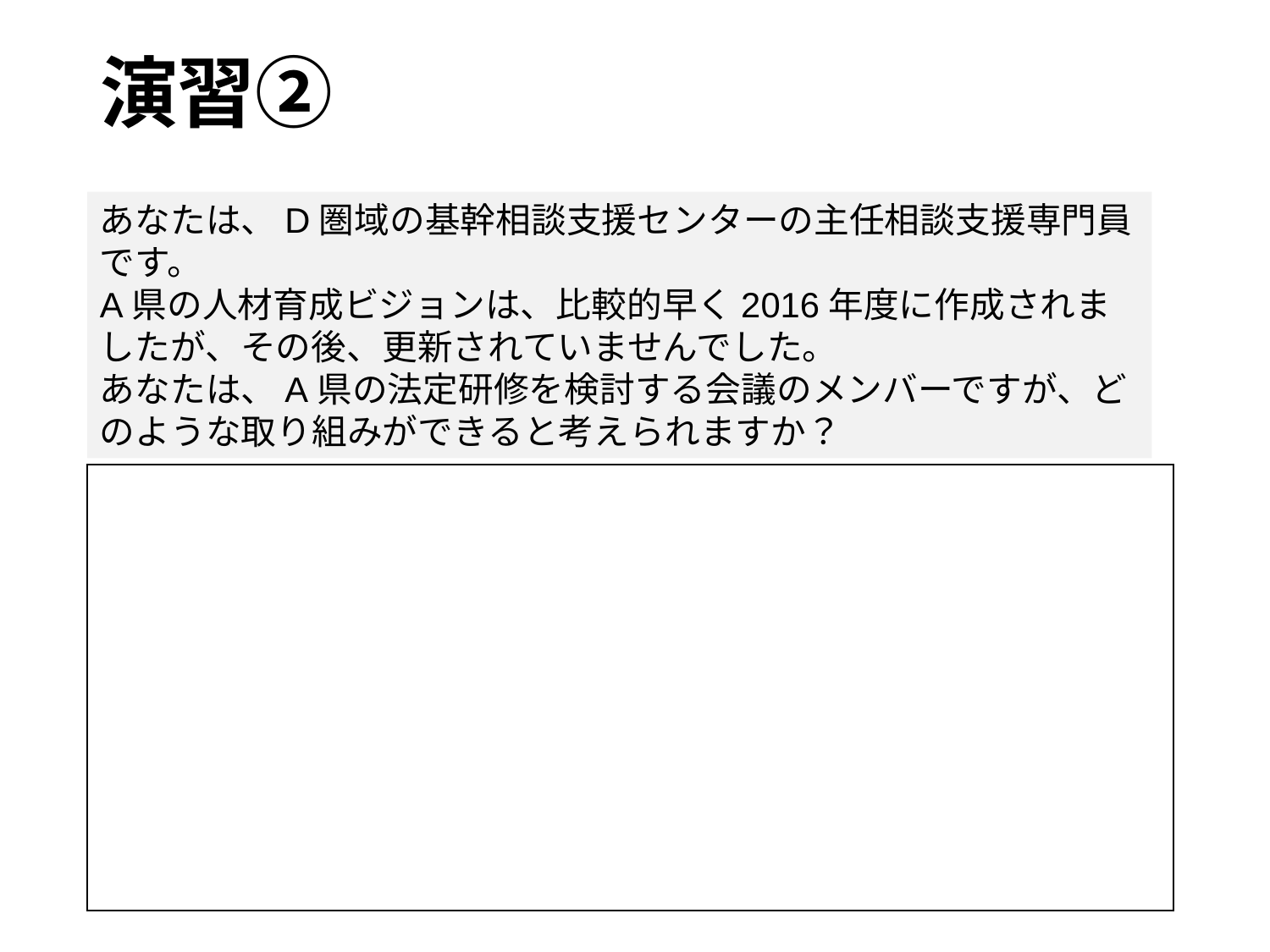

# 演習②
あなたは、D圏域の基幹相談支援センターの主任相談支援専門員です。
A県の人材育成ビジョンは、比較的早く2016年度に作成されましたが、その後、更新されていませんでした。
あなたは、A県の法定研修を検討する会議のメンバーですが、どのような取り組みができると考えられますか？